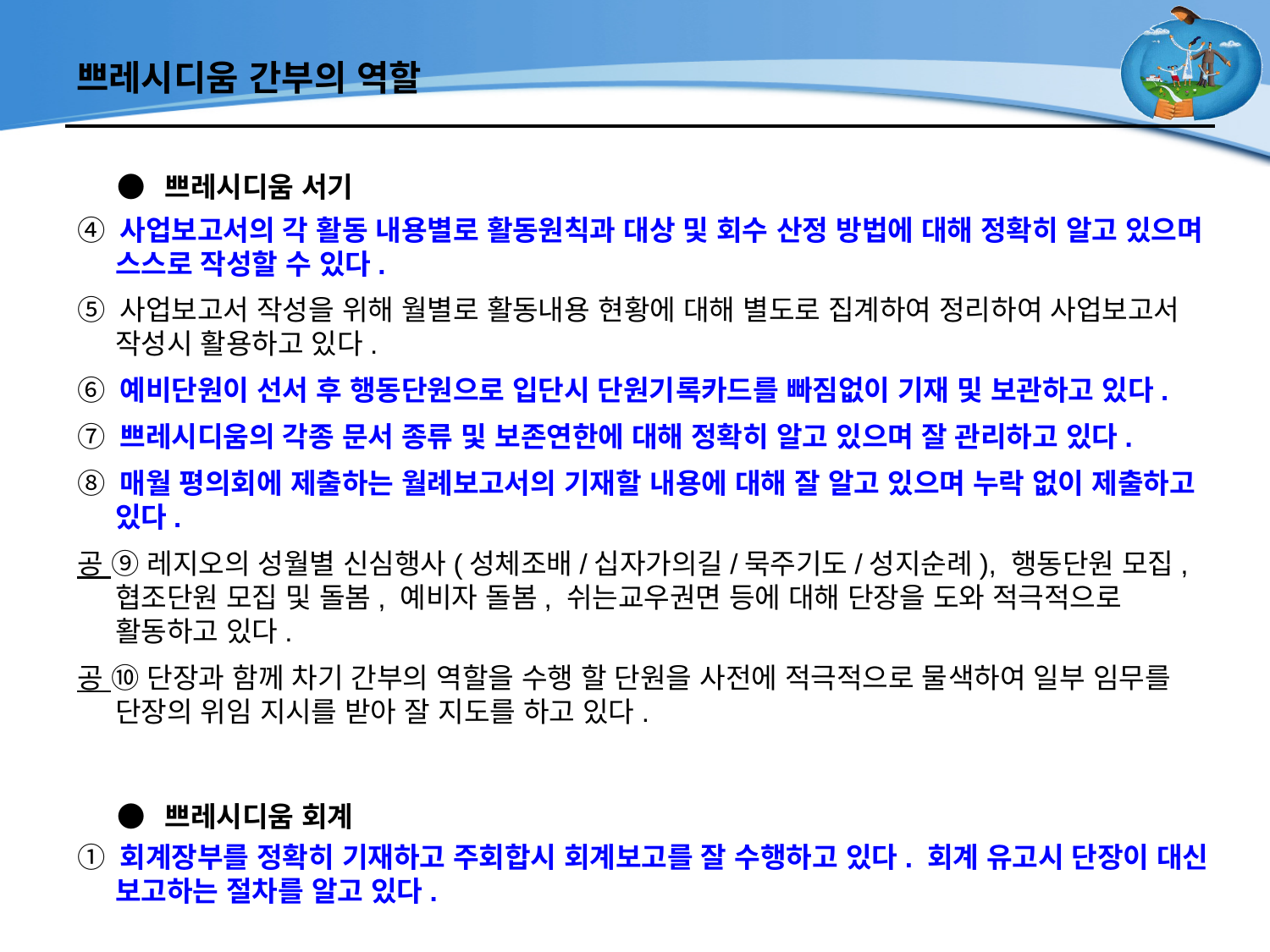

# 쁘레시디움 간부의 역할
●  쁘레시디움 서기
④ 사업보고서의 각 활동 내용별로 활동원칙과 대상 및 회수 산정 방법에 대해 정확히 알고 있으며 스스로 작성할 수 있다.

⑤ 사업보고서 작성을 위해 월별로 활동내용 현황에 대해 별도로 집계하여 정리하여 사업보고서 작성시 활용하고 있다.

⑥ 예비단원이 선서 후 행동단원으로 입단시 단원기록카드를 빠짐없이 기재 및 보관하고 있다.

⑦ 쁘레시디움의 각종 문서 종류 및 보존연한에 대해 정확히 알고 있으며 잘 관리하고 있다.

⑧ 매월 평의회에 제출하는 월례보고서의 기재할 내용에 대해 잘 알고 있으며 누락 없이 제출하고 있다.

공 ⑨ 레지오의 성월별 신심행사(성체조배/십자가의길/묵주기도/성지순례), 행동단원 모집, 협조단원 모집 및 돌봄, 예비자 돌봄, 쉬는교우권면 등에 대해 단장을 도와 적극적으로 활동하고 있다.

공 ⑩ 단장과 함께 차기 간부의 역할을 수행 할 단원을 사전에 적극적으로 물색하여 일부 임무를 단장의 위임 지시를 받아 잘 지도를 하고 있다.
●  쁘레시디움 회계
① 회계장부를 정확히 기재하고 주회합시 회계보고를 잘 수행하고 있다. 회계 유고시 단장이 대신 보고하는 절차를 알고 있다.